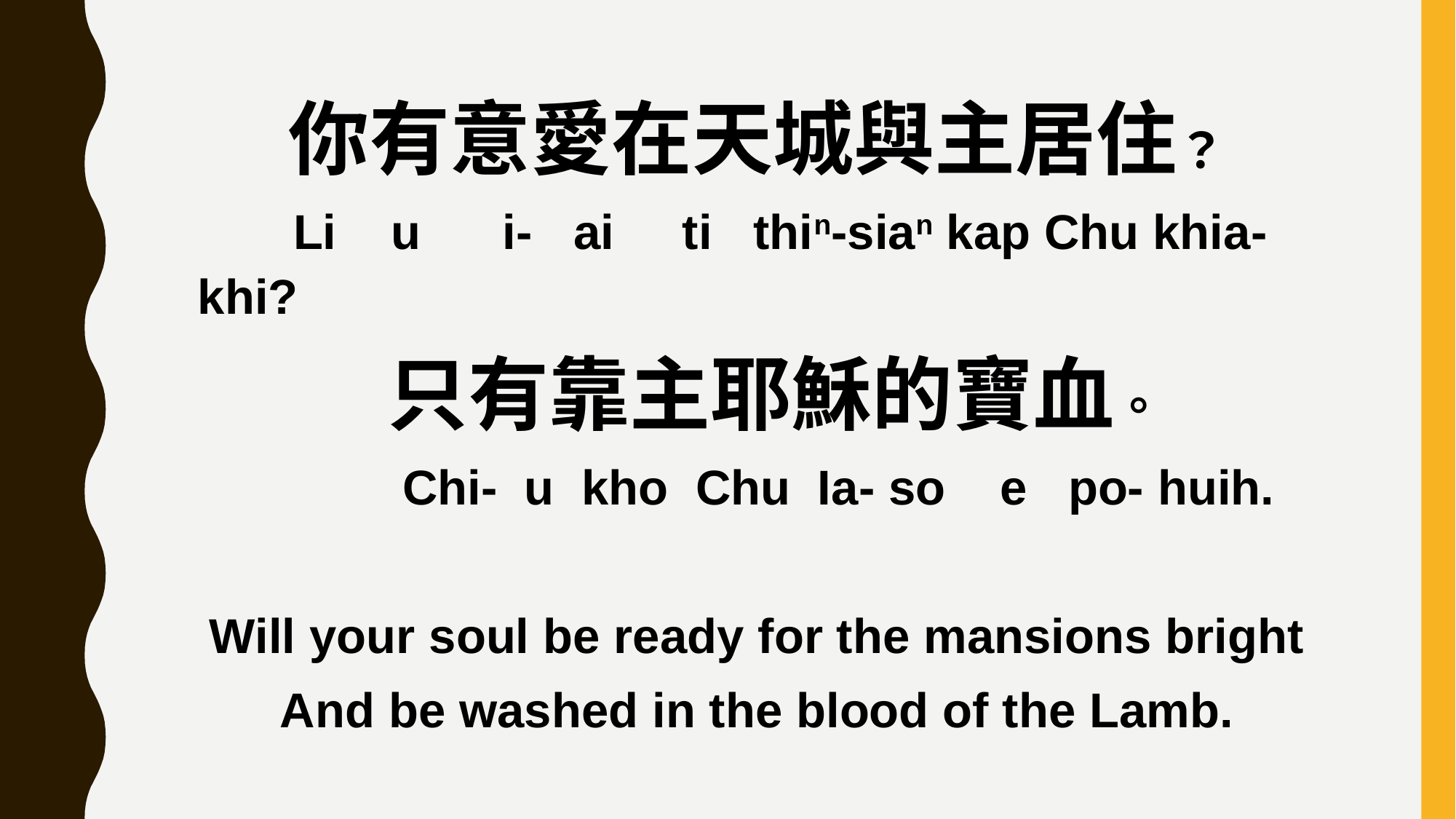

你有意愛在天城與主居住？
       Li    u      i-   ai     ti   thin-sian kap Chu khia-khi?
 只有靠主耶穌的寶血。
               Chi-  u  kho  Chu  Ia- so    e   po- huih.

Will your soul be ready for the mansions bright
And be washed in the blood of the Lamb.